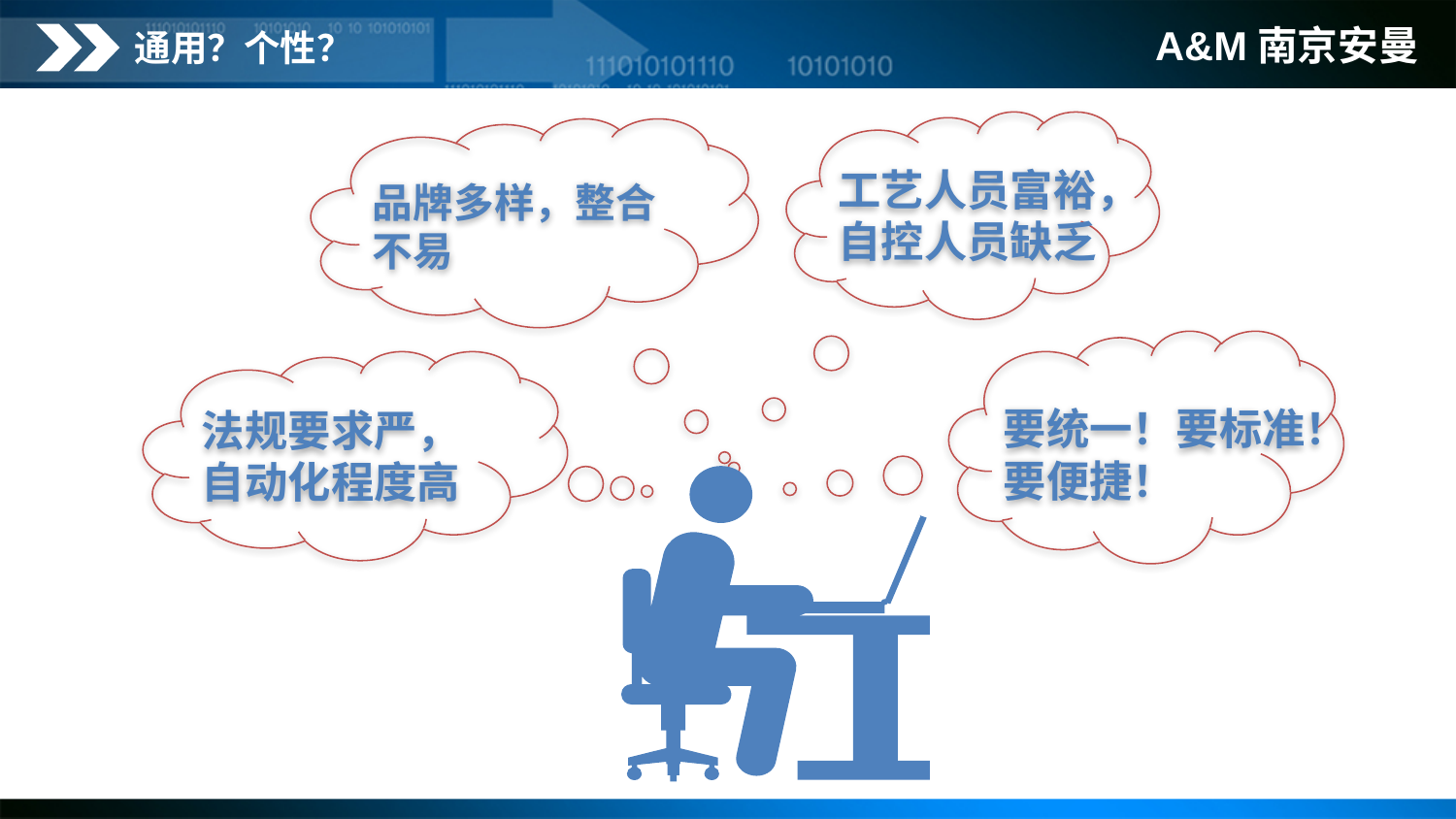

A&M南京安曼
通用？个性？

工艺人员富裕，
自控人员缺乏
品牌多样，整合不易
要统一！要标准！
要便捷！
法规要求严，
自动化程度高